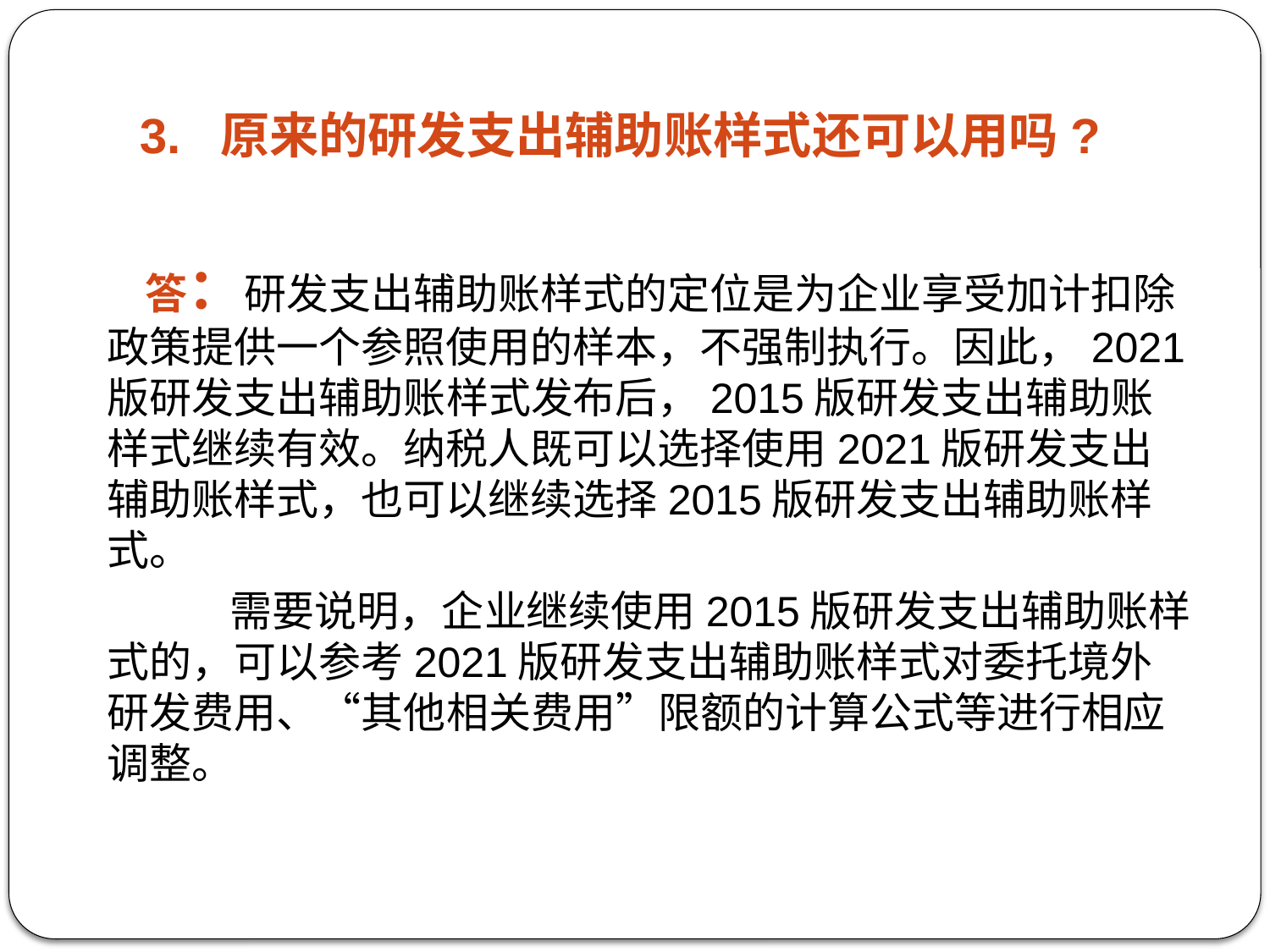

# 3.  原来的研发支出辅助账样式还可以用吗?
答：研发支出辅助账样式的定位是为企业享受加计扣除政策提供一个参照使用的样本，不强制执行。因此，2021版研发支出辅助账样式发布后，2015版研发支出辅助账样式继续有效。纳税人既可以选择使用2021版研发支出辅助账样式，也可以继续选择2015版研发支出辅助账样式。
　　需要说明，企业继续使用2015版研发支出辅助账样式的，可以参考2021版研发支出辅助账样式对委托境外研发费用、“其他相关费用”限额的计算公式等进行相应调整。